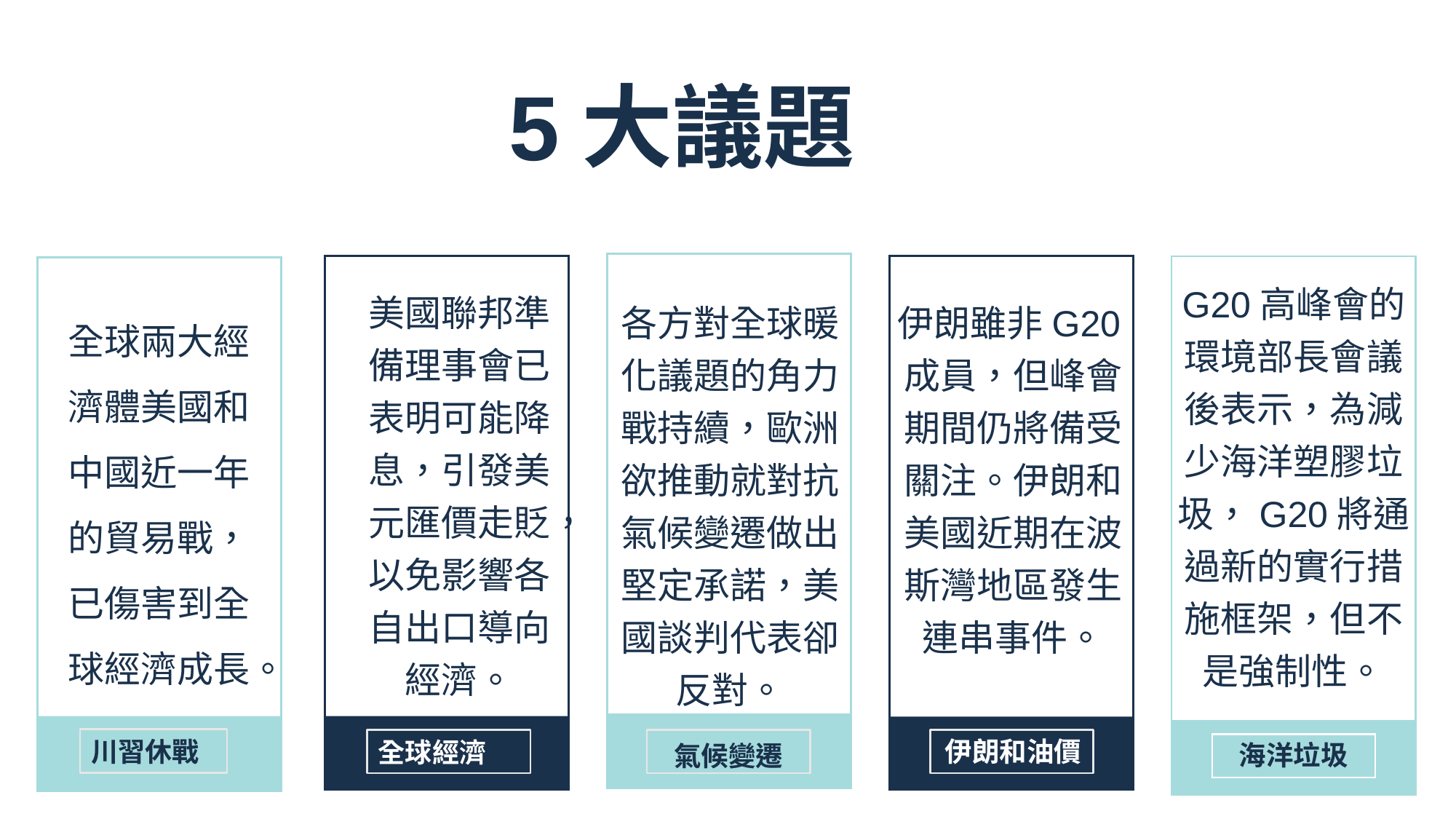

5大議題

G20高峰會的環境部長會議後表示，為減少海洋塑膠垃圾，G20將通過新的實行措施框架，但不是強制性。
美國聯邦準備理事會已表明可能降息，引發美元匯價走貶，以免影響各自出口導向經濟。
各方對全球暖化議題的角力戰持續，歐洲欲推動就對抗氣候變遷做出堅定承諾，美國談判代表卻反對。
伊朗雖非G20成員，但峰會期間仍將備受關注。伊朗和美國近期在波斯灣地區發生連串事件。
全球兩大經濟體美國和中國近一年的貿易戰，已傷害到全球經濟成長。

伊朗和油價
川習休戰
全球經濟

海洋垃圾
氣候變遷